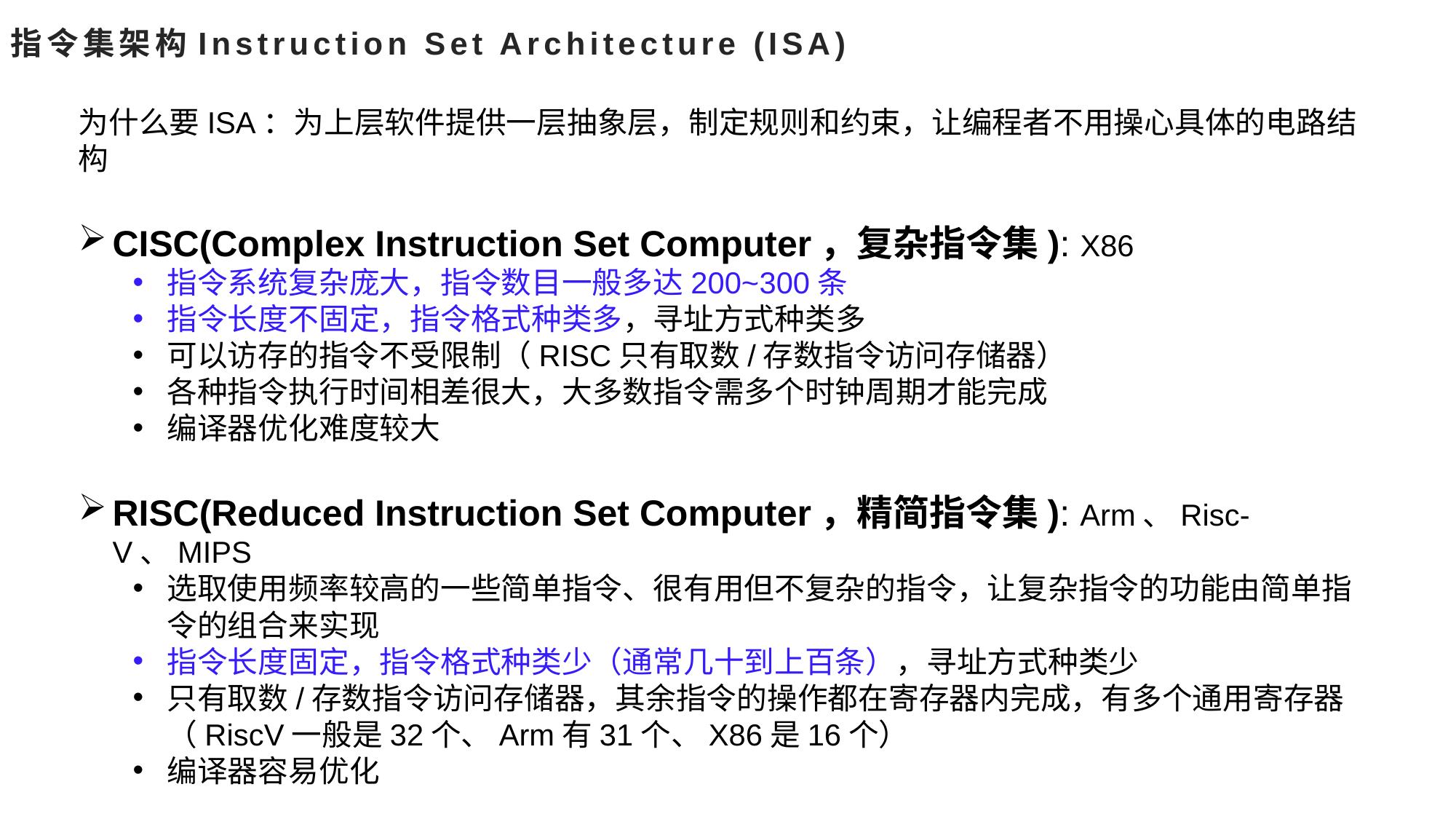

指令集架构Instruction Set Architecture (ISA)
6
为什么要ISA：为上层软件提供一层抽象层，制定规则和约束，让编程者不用操心具体的电路结构

CISC(Complex Instruction Set Computer，复杂指令集): X86
指令系统复杂庞大，指令数目一般多达200~300条
指令长度不固定，指令格式种类多，寻址方式种类多
可以访存的指令不受限制（RISC只有取数/存数指令访问存储器）
各种指令执行时间相差很大，大多数指令需多个时钟周期才能完成
编译器优化难度较大

RISC(Reduced Instruction Set Computer，精简指令集): Arm、Risc-V、MIPS
选取使用频率较高的一些简单指令、很有用但不复杂的指令，让复杂指令的功能由简单指令的组合来实现
指令长度固定，指令格式种类少（通常几十到上百条），寻址方式种类少
只有取数/存数指令访问存储器，其余指令的操作都在寄存器内完成，有多个通用寄存器（RiscV一般是32个、Arm有31个、X86是16个）
编译器容易优化